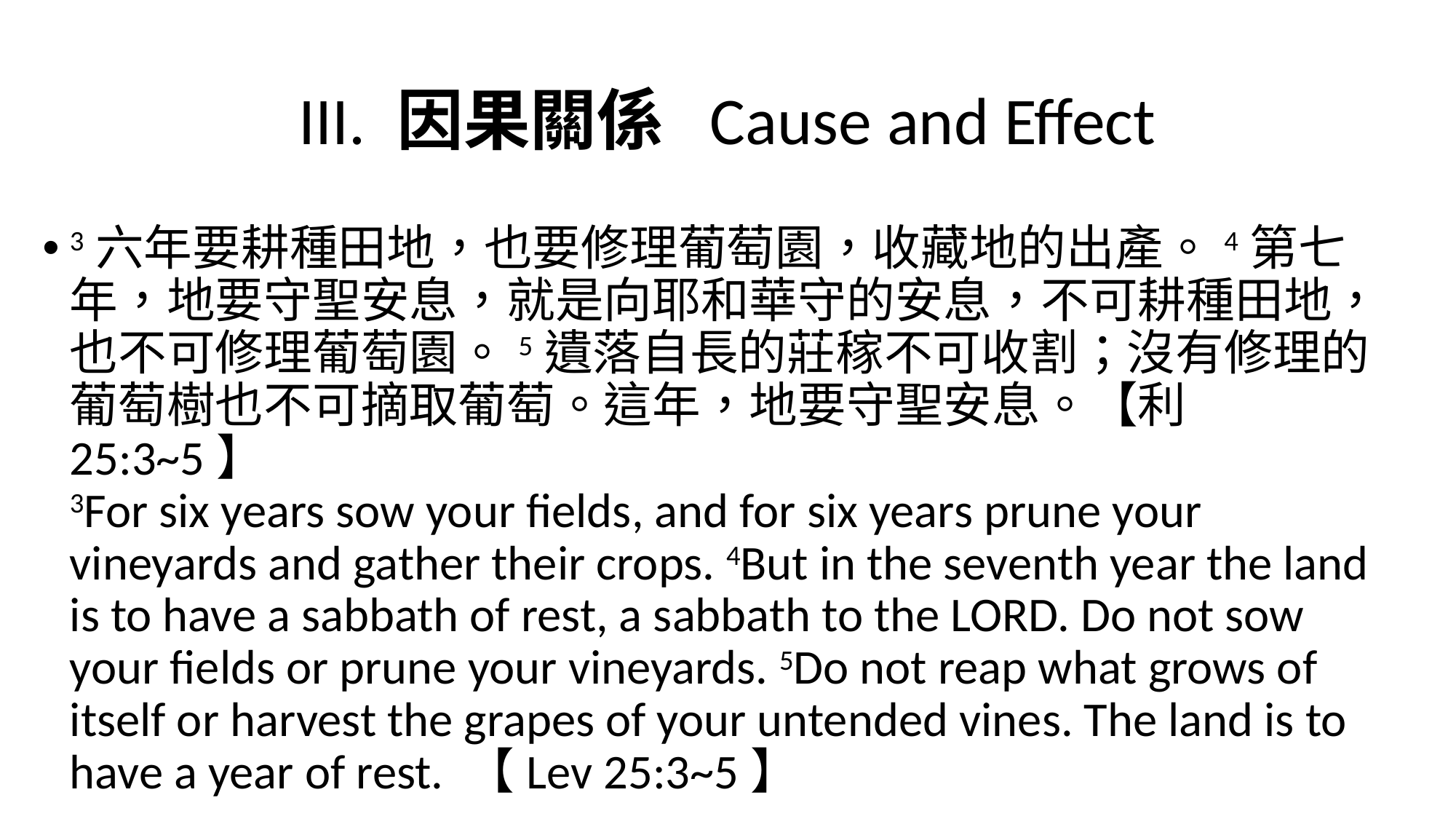

# III. 因果關係  Cause and Effect
3六年要耕種田地，也要修理葡萄園，收藏地的出產。4第七年，地要守聖安息，就是向耶和華守的安息，不可耕種田地，也不可修理葡萄園。5遺落自長的莊稼不可收割；沒有修理的葡萄樹也不可摘取葡萄。這年，地要守聖安息。【利 25:3~5】
3For six years sow your fields, and for six years prune your vineyards and gather their crops. 4But in the seventh year the land is to have a sabbath of rest, a sabbath to the LORD. Do not sow your fields or prune your vineyards. 5Do not reap what grows of itself or harvest the grapes of your untended vines. The land is to have a year of rest. 【Lev 25:3~5】